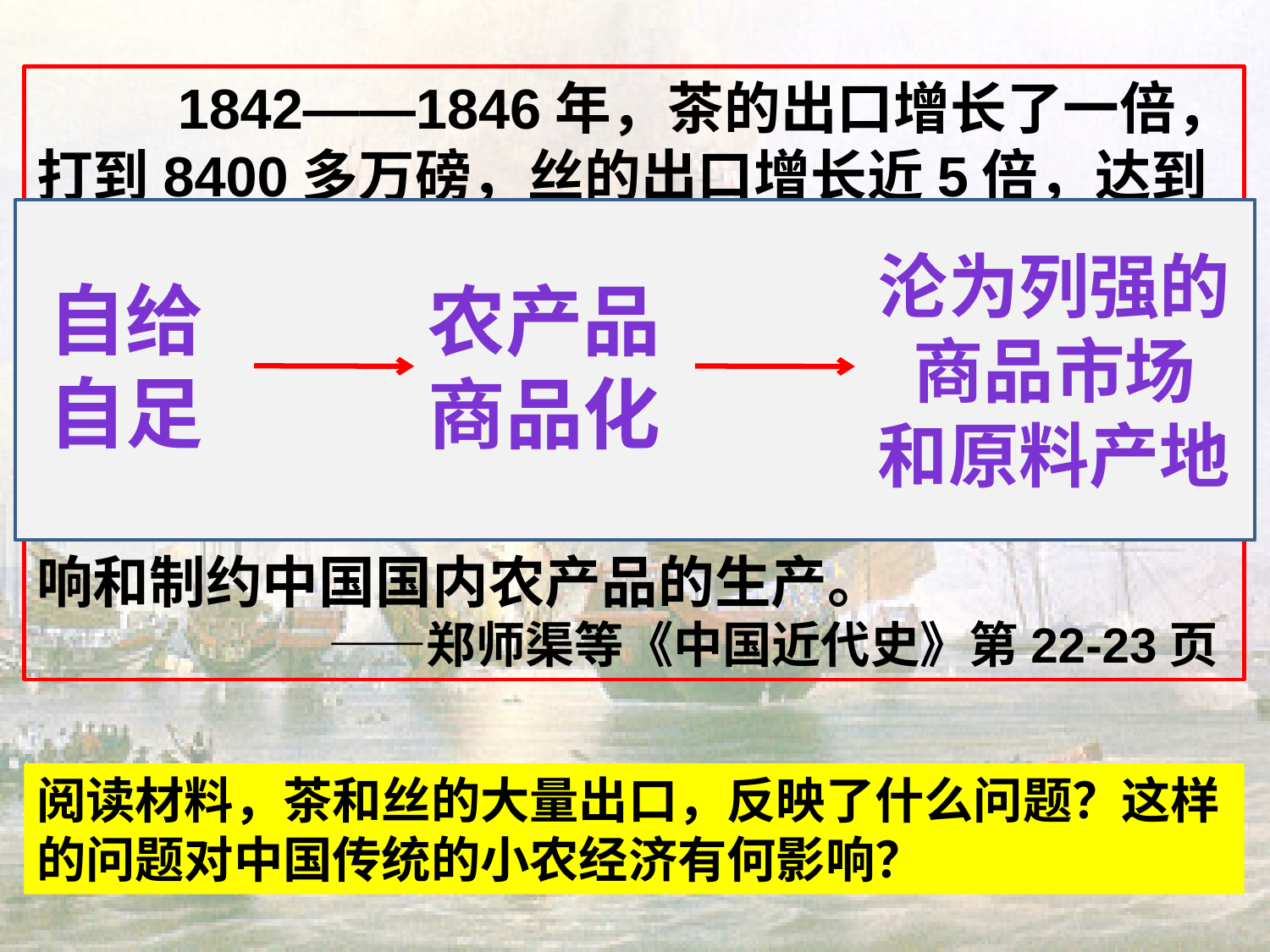

1842——1846年，茶的出口增长了一倍，打到8400多万磅，丝的出口增长近5倍，达到18000多包。1846——1856年，茶的出口再增长55%，达到13000万磅，丝的出口又增3倍多，达到79000多包。……这些产品经过商贩、大商人和买办之手，最终进入国际市场，成为工业国的重要原料。而国际市场的需求又反转来影响和制约中国国内农产品的生产。
                          ——郑师渠等《中国近代史》第22-23页

沦为列强的
商品市场
和原料产地
自给
自足
农产品
商品化
阅读材料，茶和丝的大量出口，反映了什么问题？这样的问题对中国传统的小农经济有何影响？